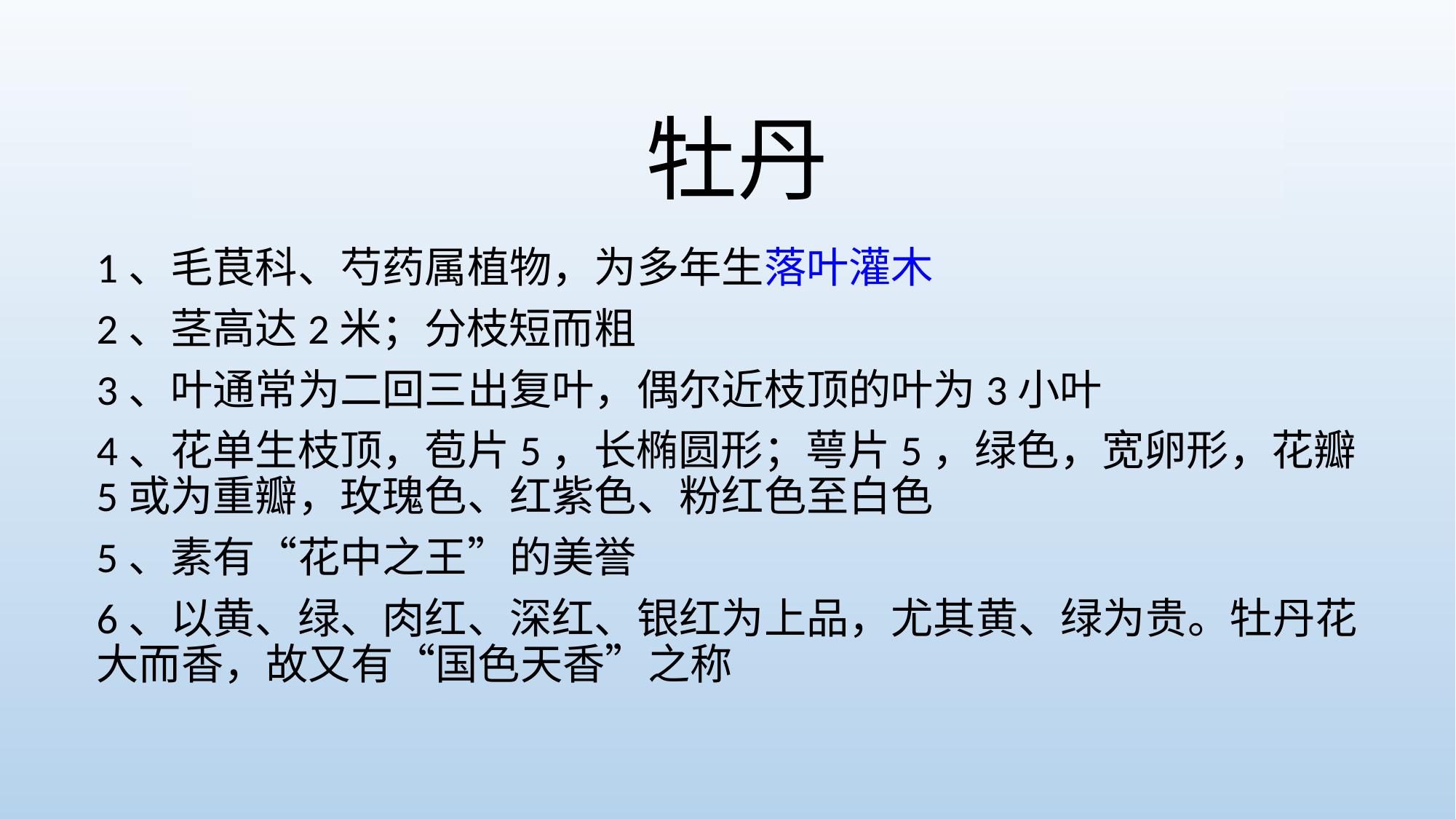

# 牡丹
1、毛茛科、芍药属植物，为多年生落叶灌木
2、茎高达2米；分枝短而粗
3、叶通常为二回三出复叶，偶尔近枝顶的叶为3小叶
4、花单生枝顶，苞片5，长椭圆形；萼片5，绿色，宽卵形，花瓣5或为重瓣，玫瑰色、红紫色、粉红色至白色
5、素有“花中之王”的美誉
6、以黄、绿、肉红、深红、银红为上品，尤其黄、绿为贵。牡丹花大而香，故又有“国色天香”之称